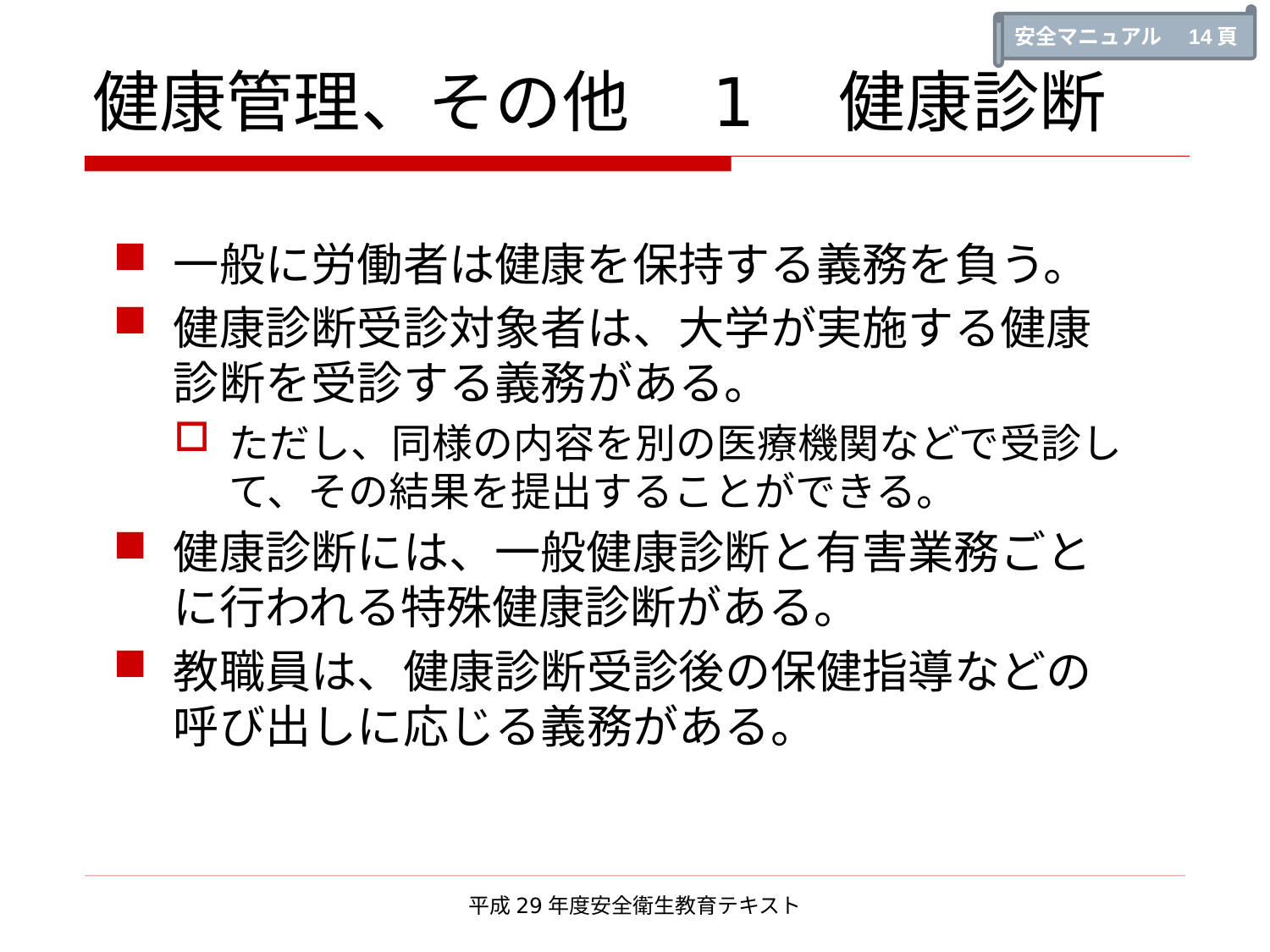

安全マニュアル　14頁
# 健康管理、その他　1　健康診断

一般に労働者は健康を保持する義務を負う。
健康診断受診対象者は、大学が実施する健康診断を受診する義務がある。
ただし、同様の内容を別の医療機関などで受診して、その結果を提出することができる。
健康診断には、一般健康診断と有害業務ごとに行われる特殊健康診断がある。
教職員は、健康診断受診後の保健指導などの呼び出しに応じる義務がある。
平成29年度安全衛生教育テキスト